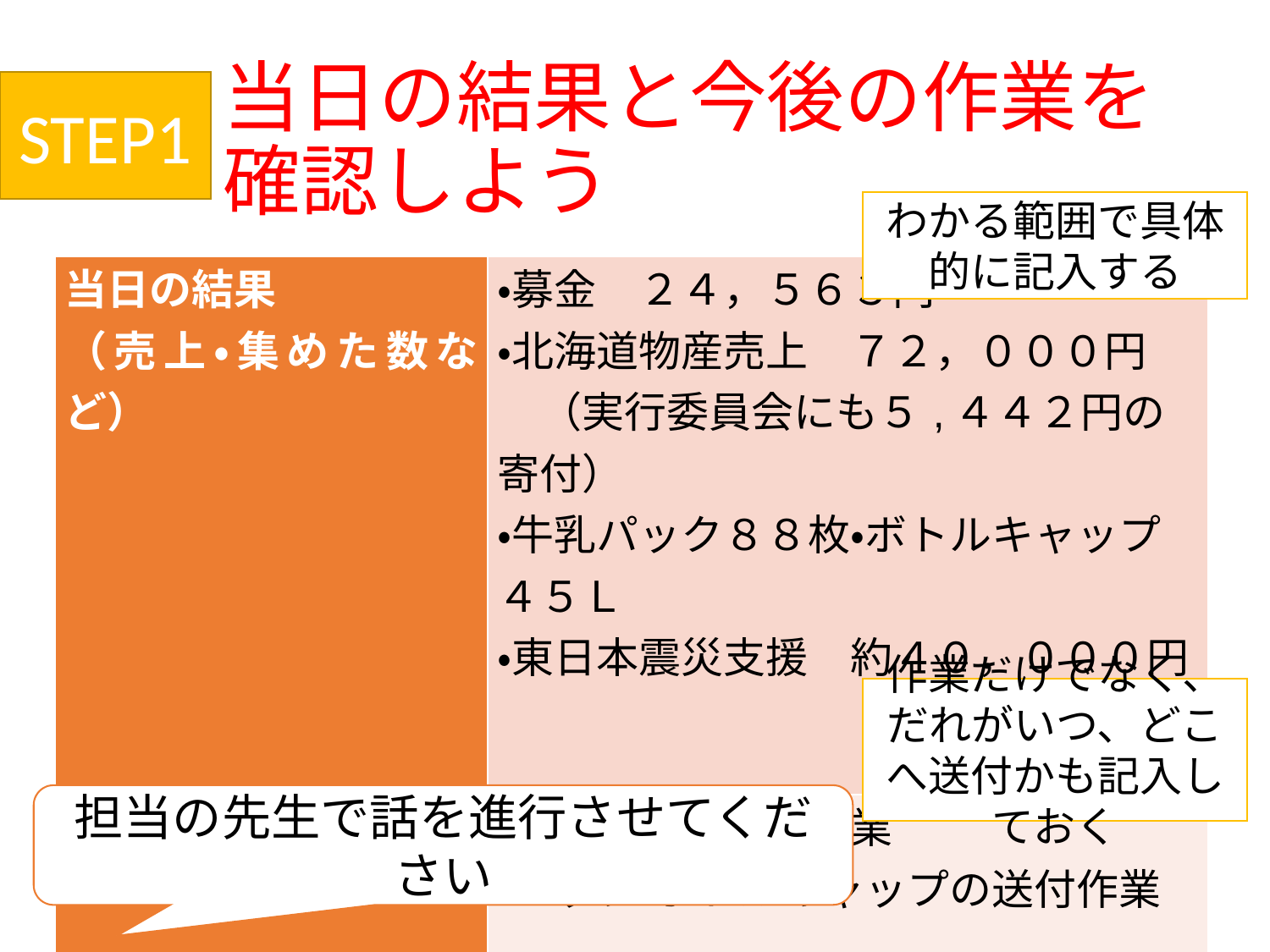

# 当日の結果と今後の作業を確認しよう
STEP1
わかる範囲で具体的に記入する
| 当日の結果 （売上・集めた数など） | ・募金　２４，５６３円 ・北海道物産売上　７２，０００円 　（実行委員会にも５,４４２円の寄付） ・牛乳パック８８枚・ボトルキャップ４５Ｌ　 ・東日本震災支援　約４０，０００円 |
| --- | --- |
| この後必要な作業 | ・募金の振り込み作業 ・パック・ボトルキャップの送付作業 |
作業だけでなく、だれがいつ、どこへ送付かも記入しておく
担当の先生で話を進行させてください